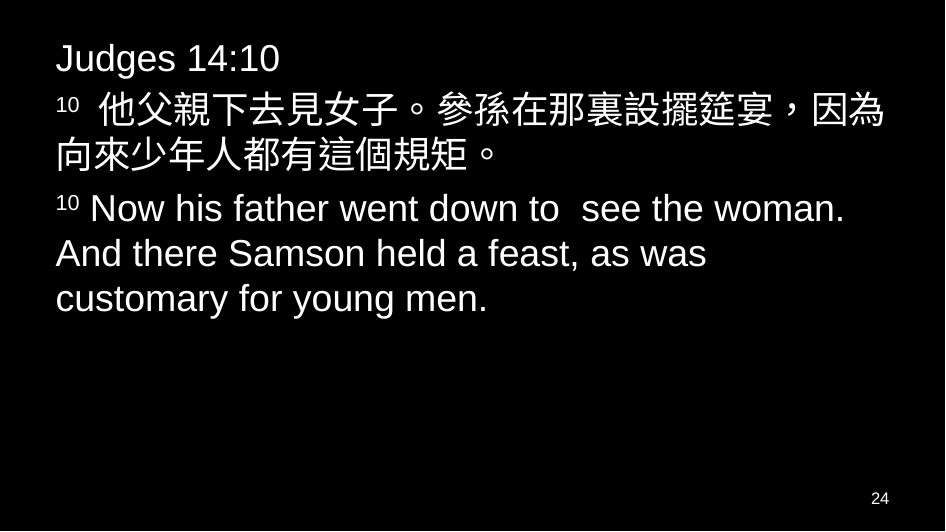

Judges 14:10
10 他父親下去見女子。參孫在那裏設擺筵宴，因為向來少年人都有這個規矩。
10 Now his father went down to  see the woman. And there Samson held a feast, as was customary for young men.
24